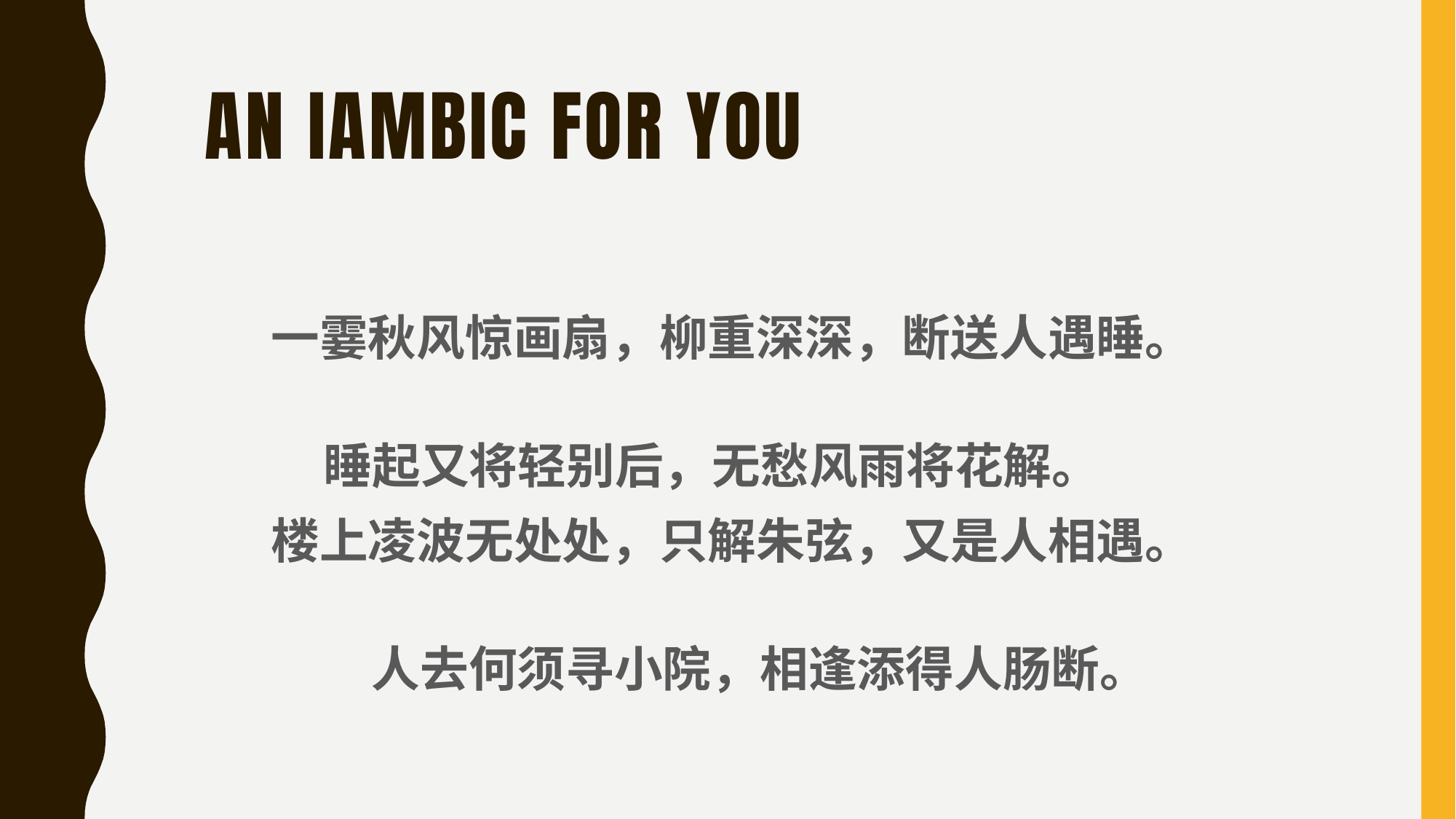

# An iambic for you
一霎秋风惊画扇，柳重深深，断送人遇睡。
睡起又将轻别后，无愁风雨将花解。
楼上凌波无处处，只解朱弦，又是人相遇。
人去何须寻小院，相逢添得人肠断。